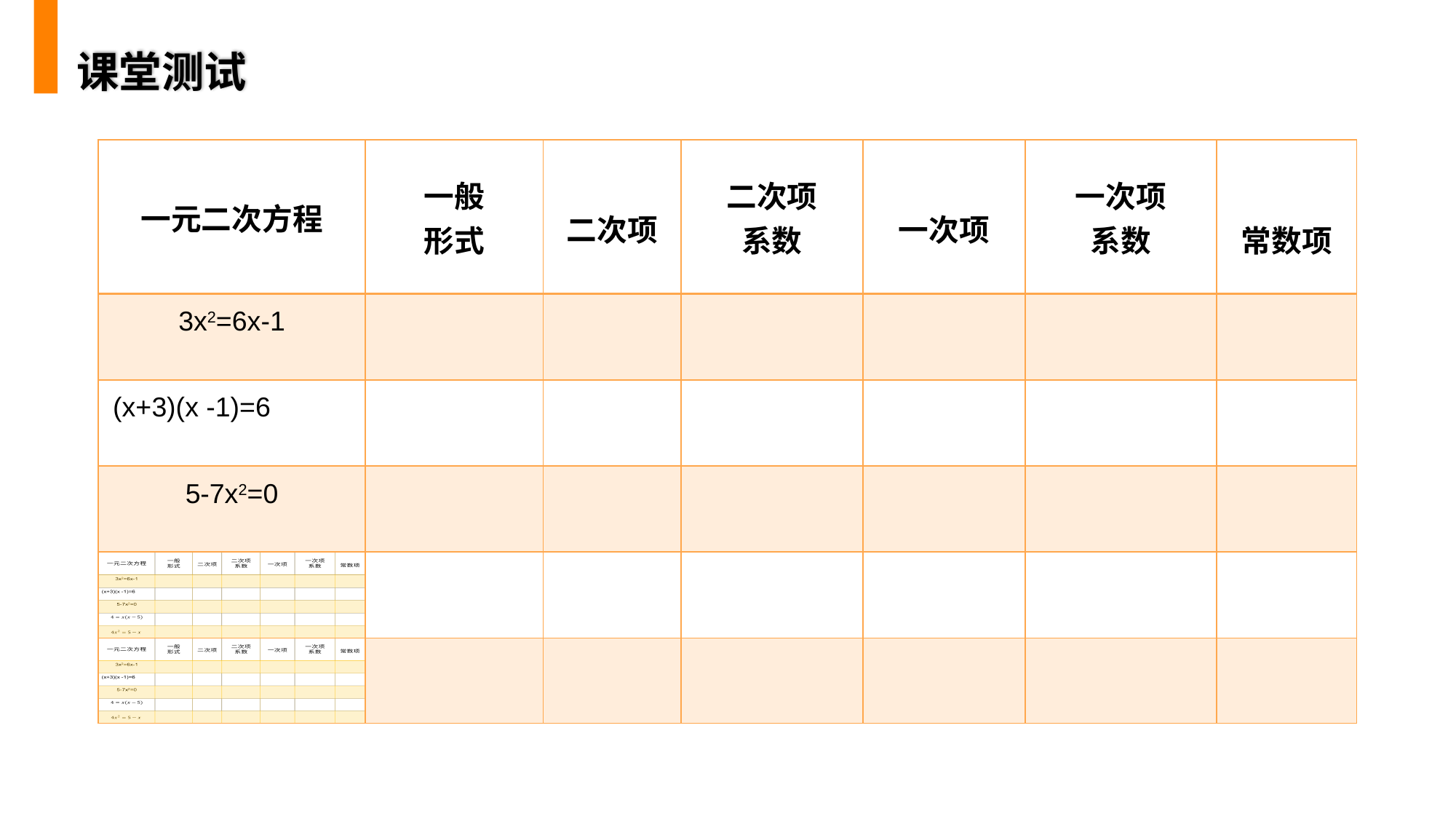

课堂测试
| 一元二次方程 | 一般 形式 | 二次项 | 二次项 系数 | 一次项 | 一次项 系数 | 常数项 |
| --- | --- | --- | --- | --- | --- | --- |
| 3x2=6x-1 |  |  |  |  |  |  |
| (x+3)(x -1)=6 |  |  |  |  |  |  |
| 5-7x2=0 |  |  |  |  |  |  |
|  |  |  |  |  |  |  |
|  |  |  |  |  |  |  |